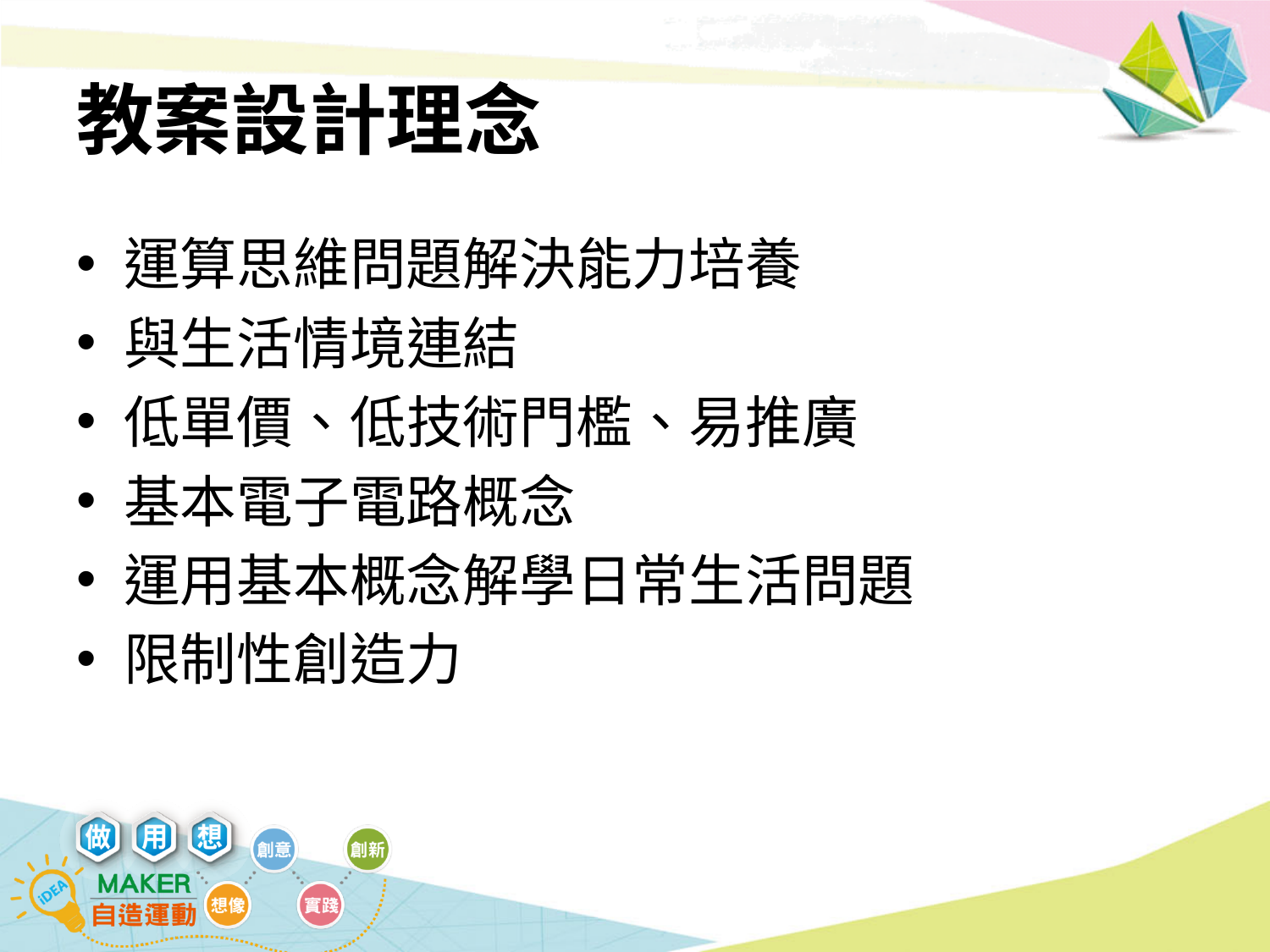

# 教案設計理念
運算思維問題解決能力培養
與生活情境連結
低單價、低技術門檻、易推廣
基本電子電路概念
運用基本概念解學日常生活問題
限制性創造力